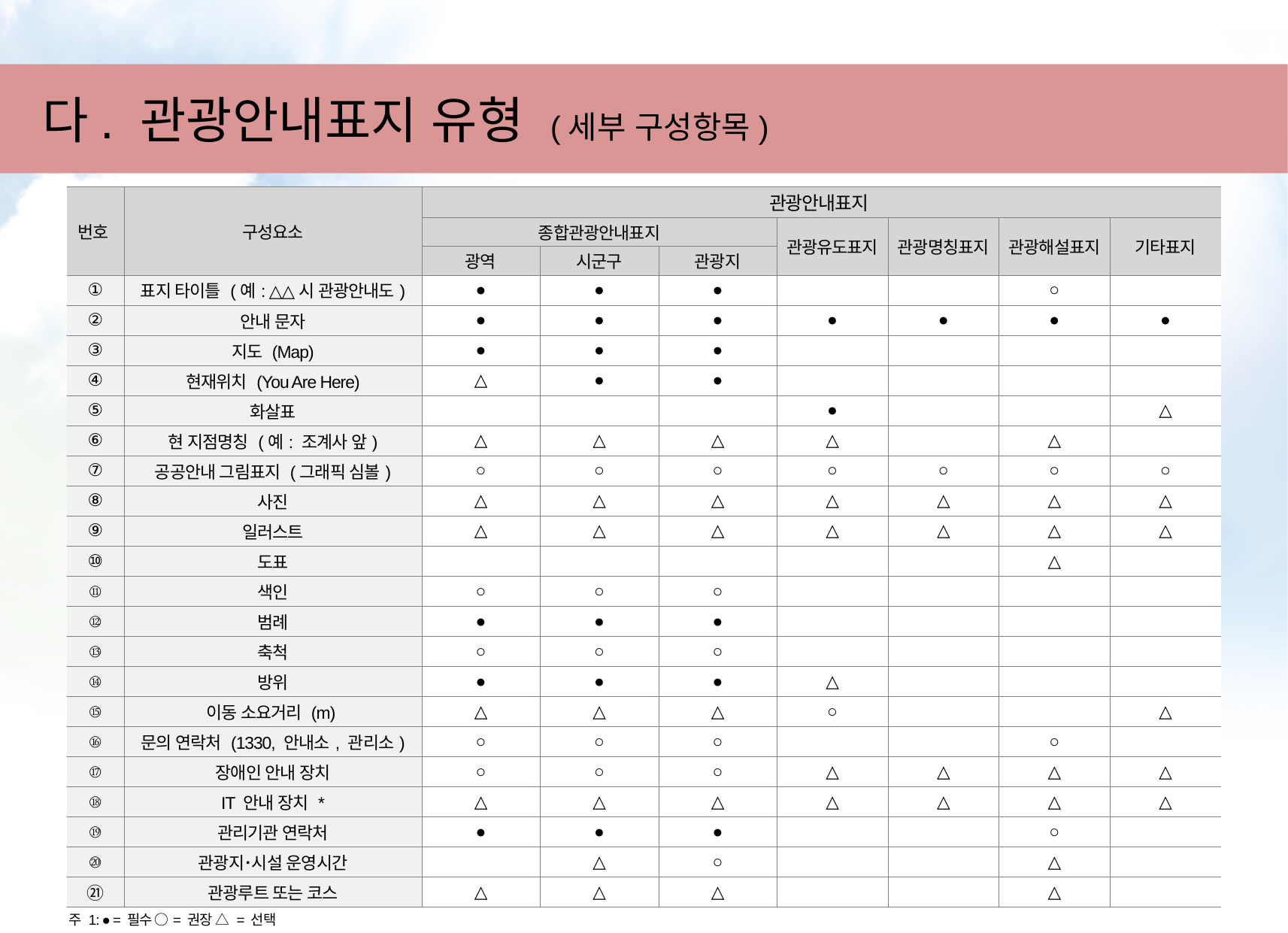

다. 관광안내표지 유형 (세부 구성항목)
| 번호 | 구성요소 | 관광안내표지 |  |  |  |  |  |  |
| --- | --- | --- | --- | --- | --- | --- | --- | --- |
|  |  | 종합관광안내표지 |  |  | 관광유도표지 | 관광명칭표지 | 관광해설표지 | 기타표지 |
|  |  | 광역 | 시군구 | 관광지 |  |  |  |  |
| ① | 표지 타이틀 (예: △△시 관광안내도) | ● | ● | ● |  |  | ○ |  |
| ② | 안내 문자 | ● | ● | ● | ● | ● | ● | ● |
| ③ | 지도 (Map) | ● | ● | ● |  |  |  |  |
| ④ | 현재위치 (You Are Here) | △ | ● | ● |  |  |  |  |
| ⑤ | 화살표 |  |  |  | ● |  |  | △ |
| ⑥ | 현 지점명칭 (예: 조계사 앞) | △ | △ | △ | △ |  | △ |  |
| ⑦ | 공공안내 그림표지 (그래픽 심볼) | ○ | ○ | ○ | ○ | ○ | ○ | ○ |
| ⑧ | 사진 | △ | △ | △ | △ | △ | △ | △ |
| ⑨ | 일러스트 | △ | △ | △ | △ | △ | △ | △ |
| ⑩ | 도표 |  |  |  |  |  | △ |  |
| ⑪ | 색인 | ○ | ○ | ○ |  |  |  |  |
| ⑫ | 범례 | ● | ● | ● |  |  |  |  |
| ⑬ | 축척 | ○ | ○ | ○ |  |  |  |  |
| ⑭ | 방위 | ● | ● | ● | △ |  |  |  |
| ⑮ | 이동 소요거리 (m) | △ | △ | △ | ○ |  |  | △ |
| ⑯ | 문의 연락처 (1330, 안내소, 관리소) | ○ | ○ | ○ |  |  | ○ |  |
| ⑰ | 장애인 안내 장치 | ○ | ○ | ○ | △ | △ | △ | △ |
| ⑱ | IT 안내 장치 \* | △ | △ | △ | △ | △ | △ | △ |
| ⑲ | 관리기관 연락처 | ● | ● | ● |  |  | ○ |  |
| ⑳ | 관광지･시설 운영시간 |  | △ | ○ |  |  | △ |  |
| ㉑ | 관광루트 또는 코스 | △ | △ | △ |  |  | △ |  |
| 주 1: ● = 필수 ○= 권장 △ = 선택 주 2: \*는 전기전자 형태를 말함 |  |  |  |  |  |  |  |  |